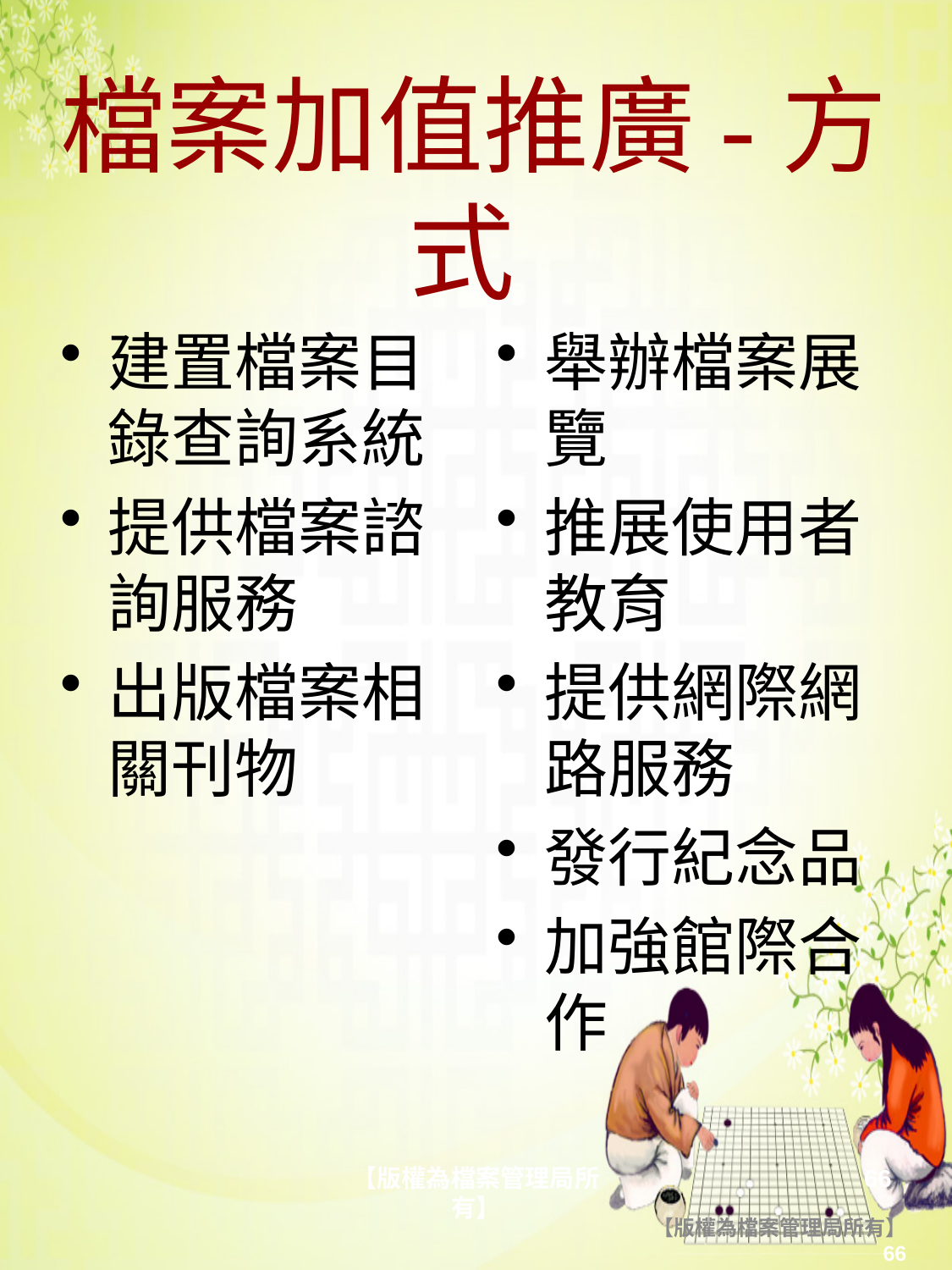

# 檔案加值推廣-方式
建置檔案目錄查詢系統
提供檔案諮詢服務
出版檔案相關刊物
舉辦檔案展覽
推展使用者教育
提供網際網路服務
發行紀念品
加強館際合作
【版權為檔案管理局所有】
66
【版權為檔案管理局所有】
66